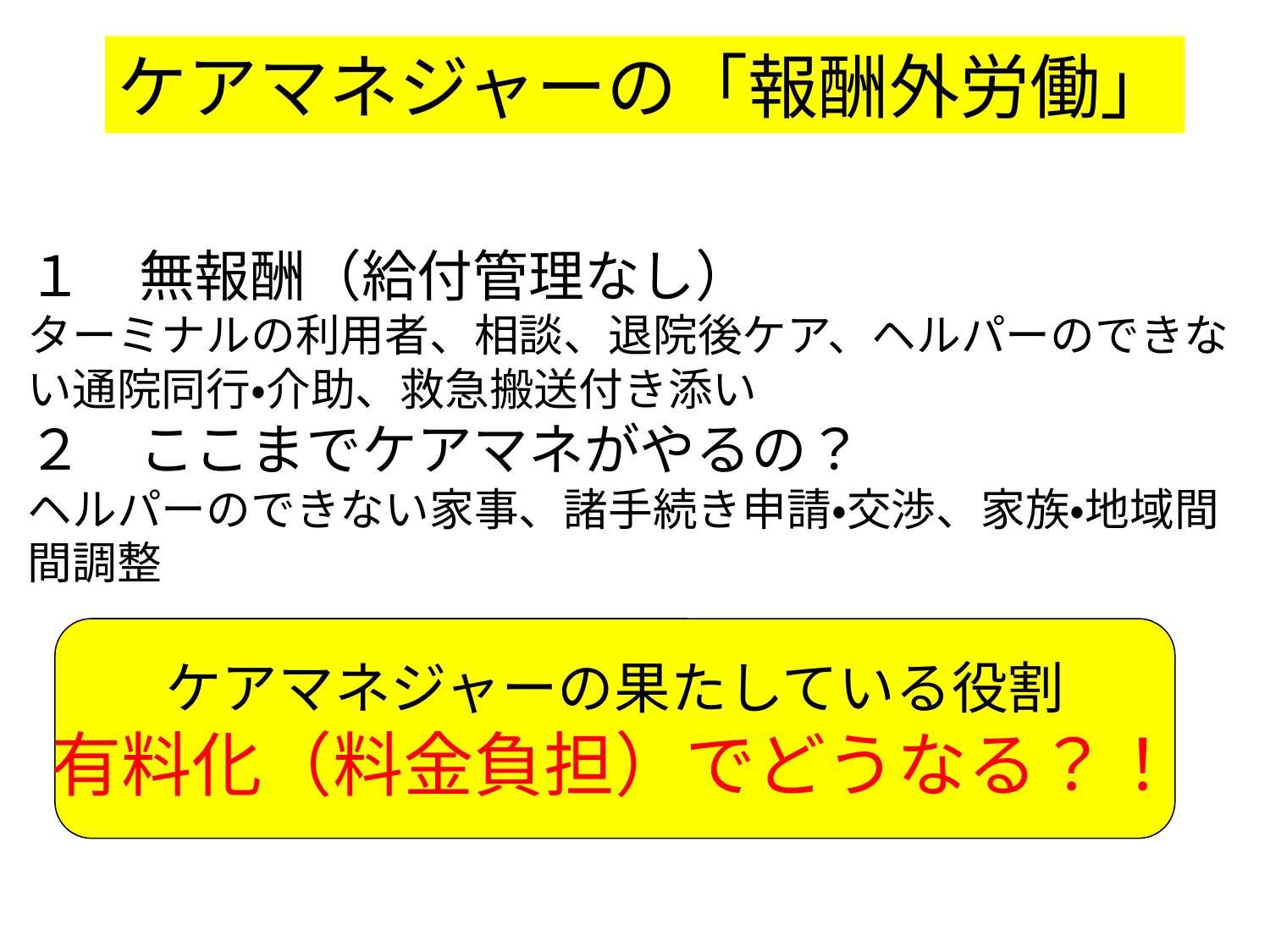

ケアマネジャーの「報酬外労働」
# １　無報酬（給付管理なし） ターミナルの利用者、相談、退院後ケア、ヘルパーのできない通院同行・介助、救急搬送付き添い ２　ここまでケアマネがやるの？ ヘルパーのできない家事、諸手続き申請・交渉、家族・地域間間調整
ケアマネジャーの果たしている役割
有料化（料金負担）でどうなる？！